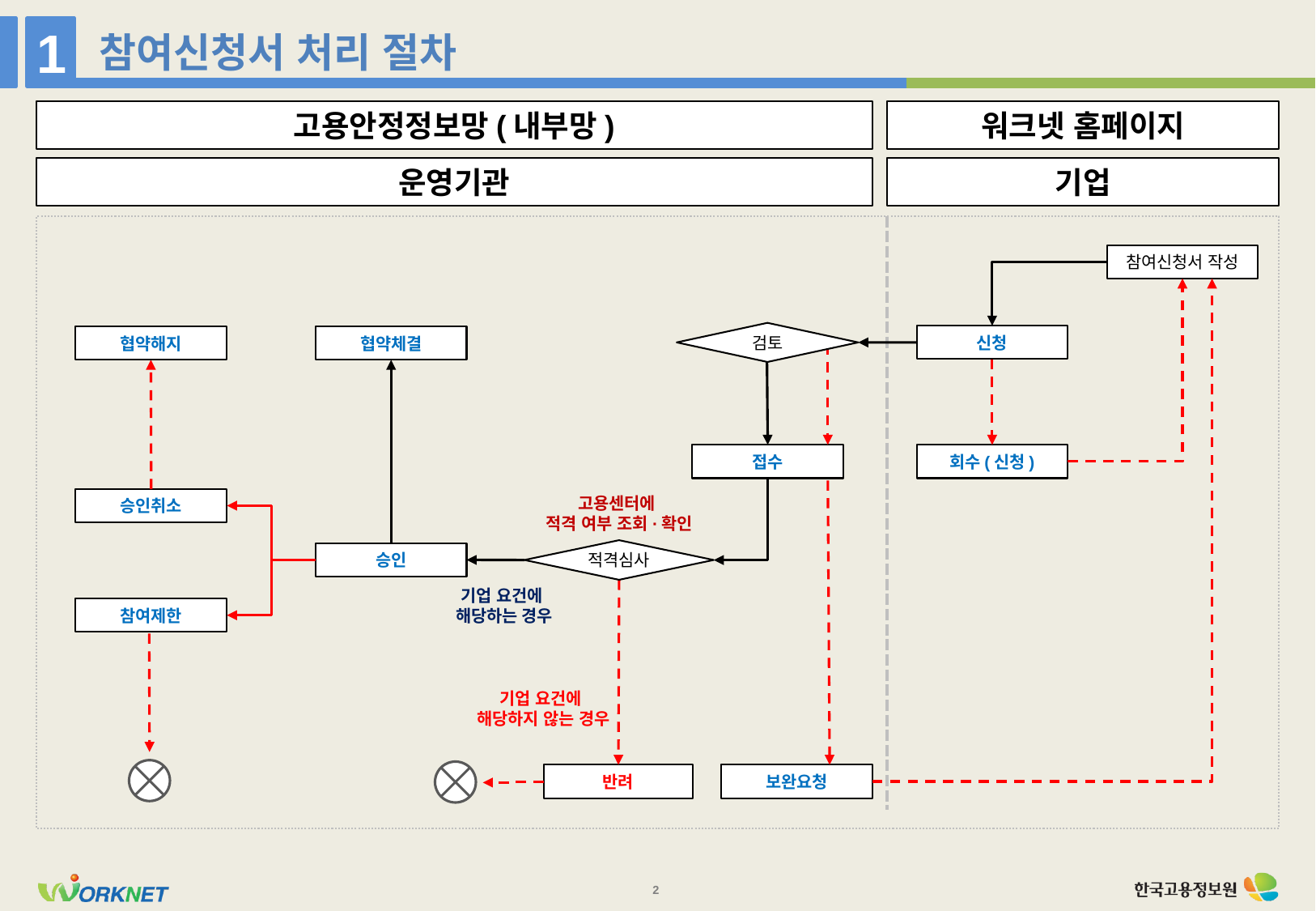

1
참여신청서 처리 절차
고용안정정보망(내부망)
워크넷 홈페이지
운영기관
기업

참여신청서 작성
검토
신청
협약해지
협약체결
접수
회수(신청)
고용센터에
적격 여부 조회 ∙ 확인
승인취소
적격심사
승인
기업 요건에
해당하는 경우
참여제한
기업 요건에
해당하지 않는 경우

반려
보완요청